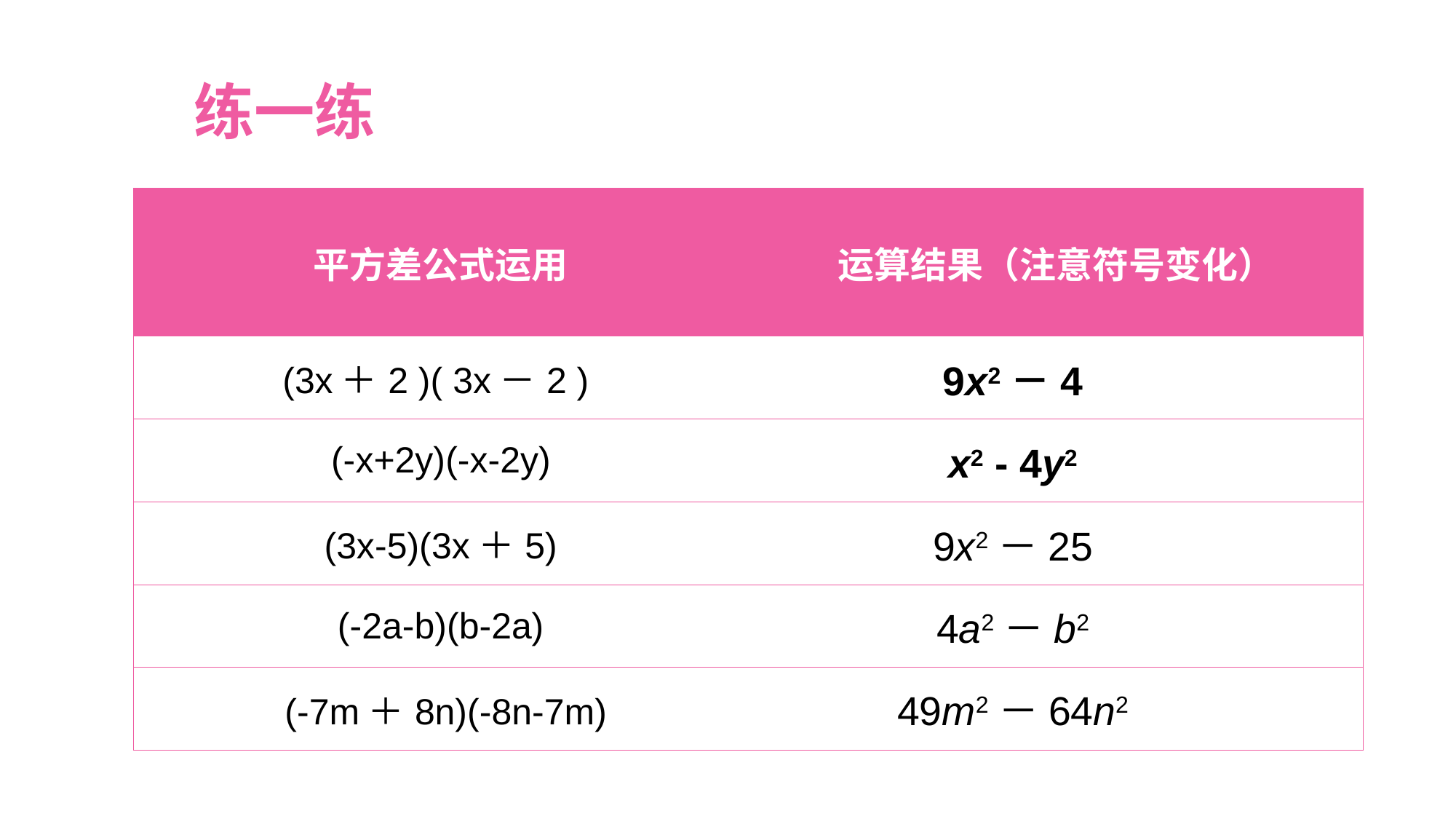

练一练
| 平方差公式运用 | 运算结果（注意符号变化） |
| --- | --- |
| (3x＋2 )( 3x－2 ) |  |
| (-x+2y)(-x-2y) |  |
| (3x-5)(3x＋5) |  |
| (-2a-b)(b-2a) |  |
| (-7m＋8n)(-8n-7m) |  |
9x2－4
x2 - 4y2
9x2－25
4a2－b2
49m2－64n2